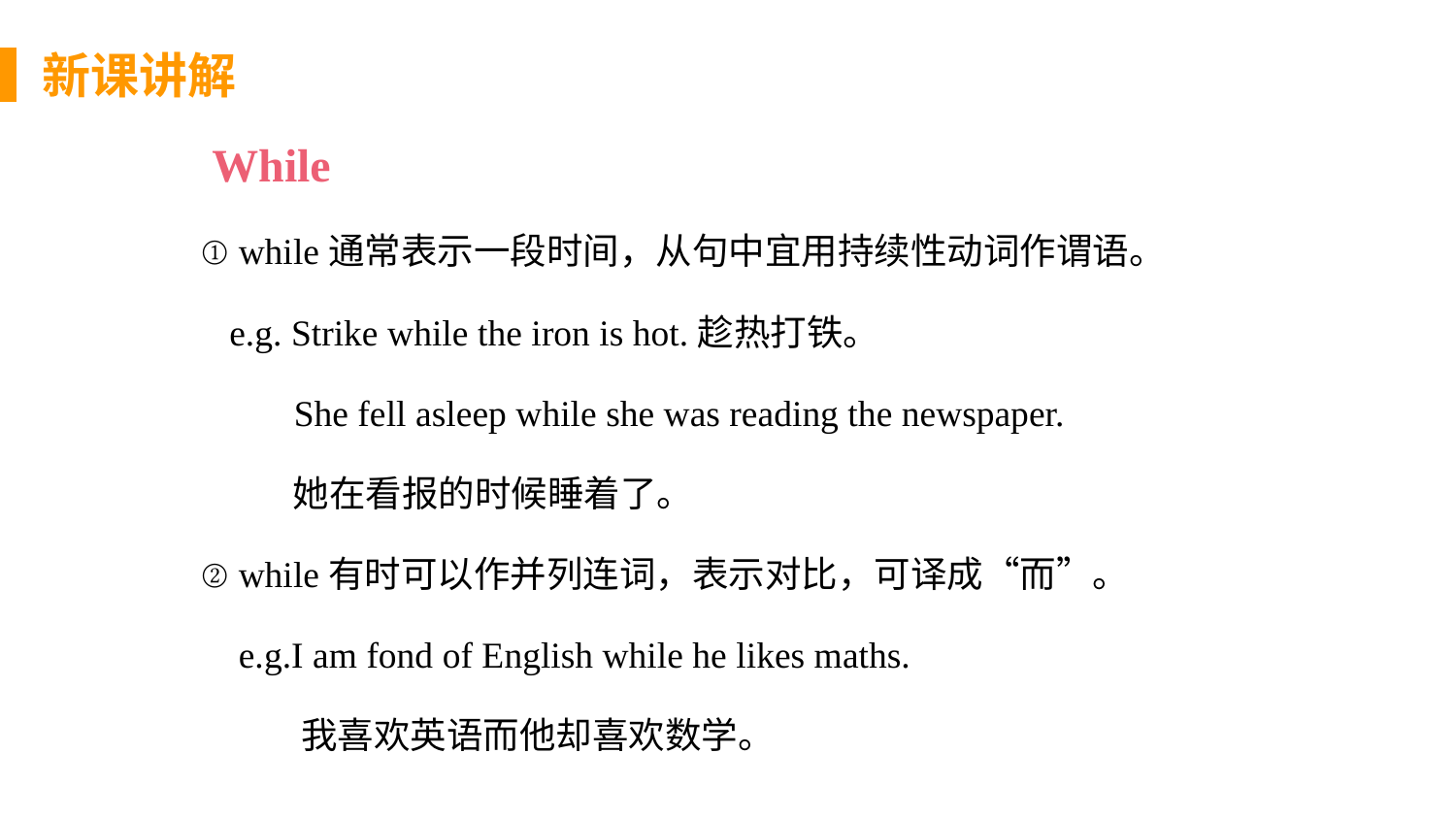

新课讲解

 While
① while通常表示一段时间，从句中宜用持续性动词作谓语。
   e.g. Strike while the iron is hot.趁热打铁。
          She fell asleep while she was reading the newspaper.
          她在看报的时候睡着了。
② while有时可以作并列连词，表示对比，可译成“而”。
    e.g.I am fond of English while he likes maths.
           我喜欢英语而他却喜欢数学。